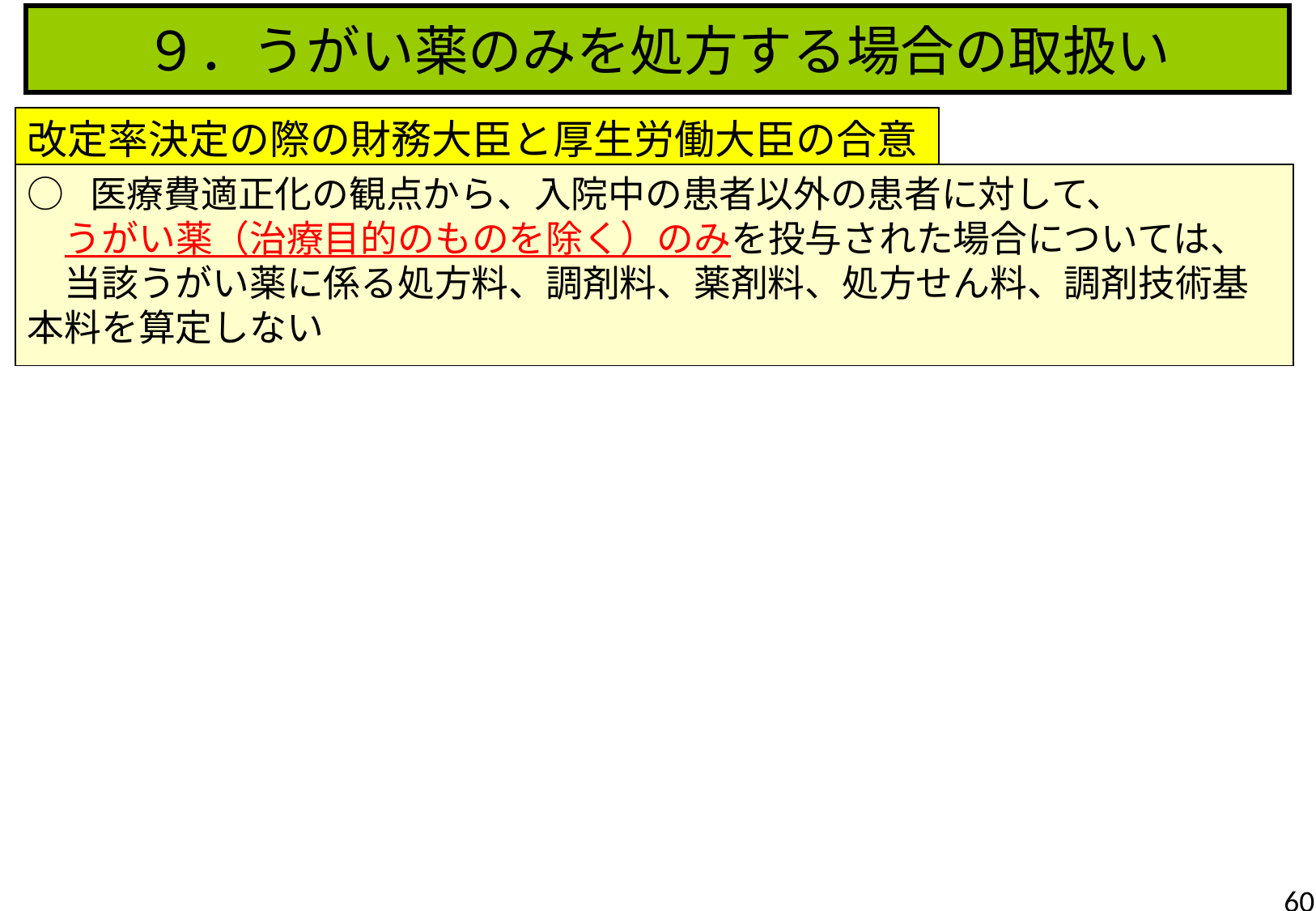

９．うがい薬のみを処方する場合の取扱い
改定率決定の際の財務大臣と厚生労働大臣の合意
○  医療費適正化の観点から、入院中の患者以外の患者に対して、
　うがい薬（治療目的のものを除く）のみを投与された場合については、
　当該うがい薬に係る処方料、調剤料、薬剤料、処方せん料、調剤技術基本料を算定しない

60